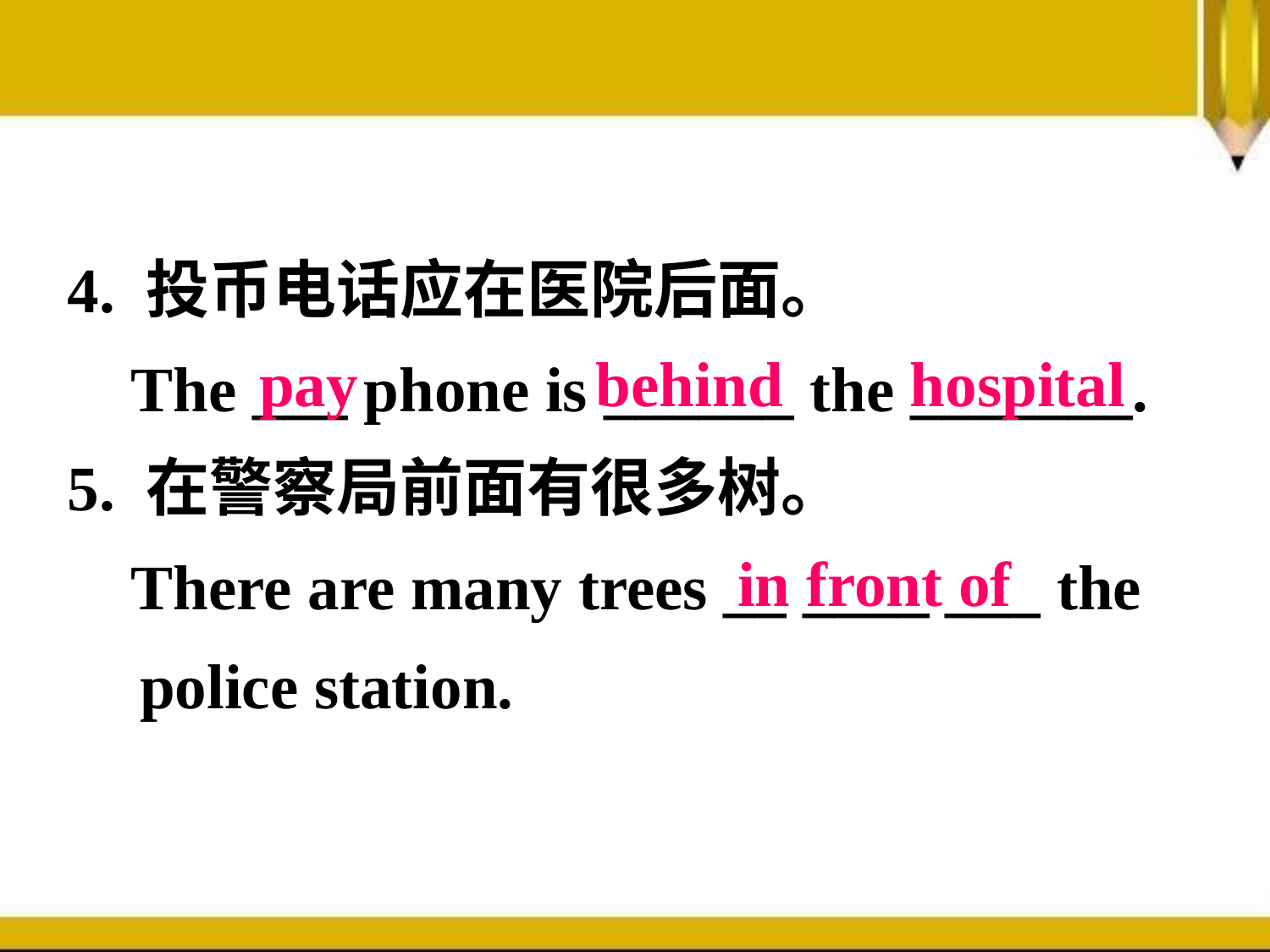

4. 投币电话应在医院后面。
    The ___ phone is ______ the _______.
5. 在警察局前面有很多树。
    There are many trees __ ____ ___ the police station.
  pay               behind        hospital
in front of